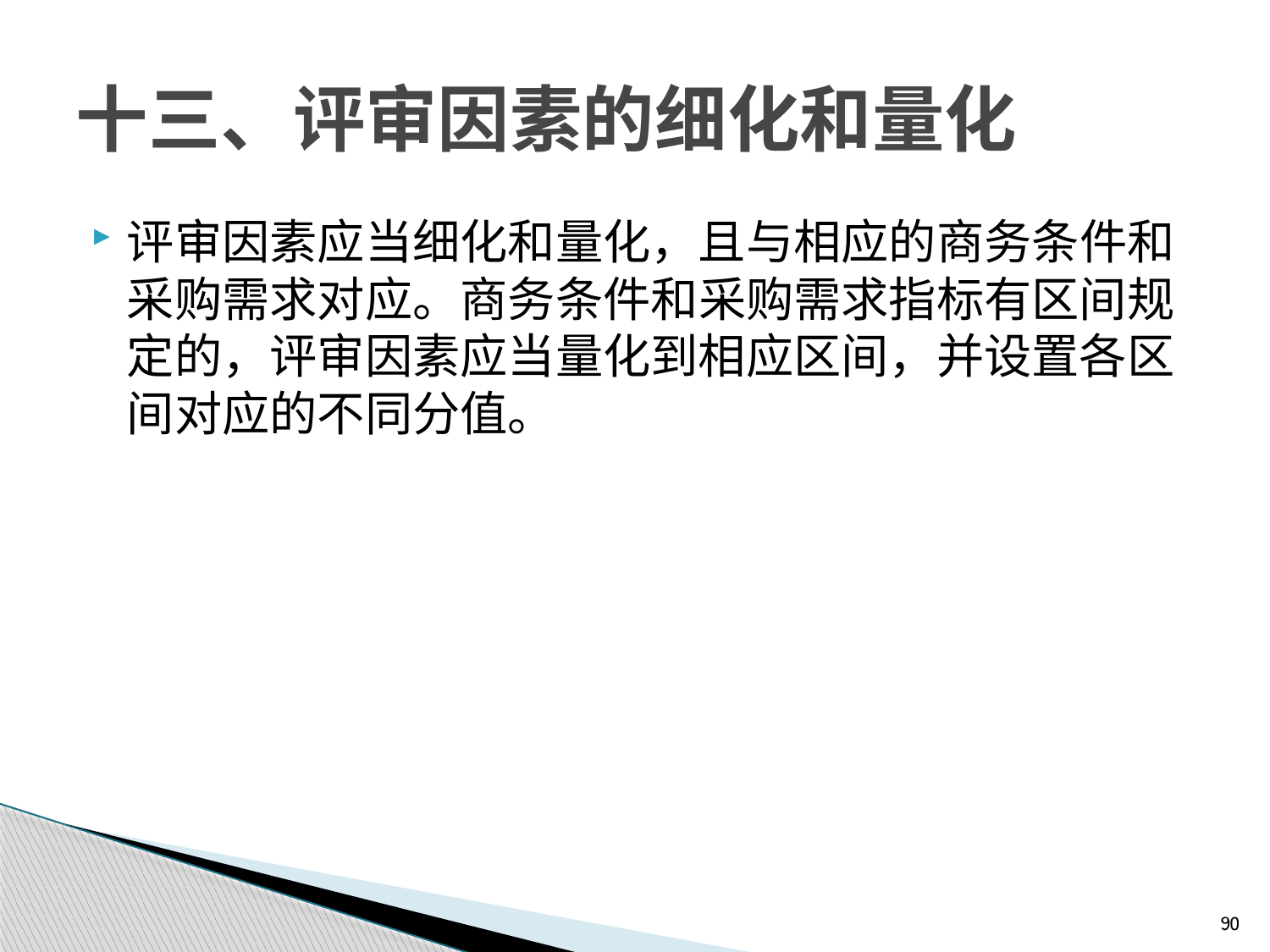

# 十三、评审因素的细化和量化
评审因素应当细化和量化，且与相应的商务条件和采购需求对应。商务条件和采购需求指标有区间规定的，评审因素应当量化到相应区间，并设置各区间对应的不同分值。
90